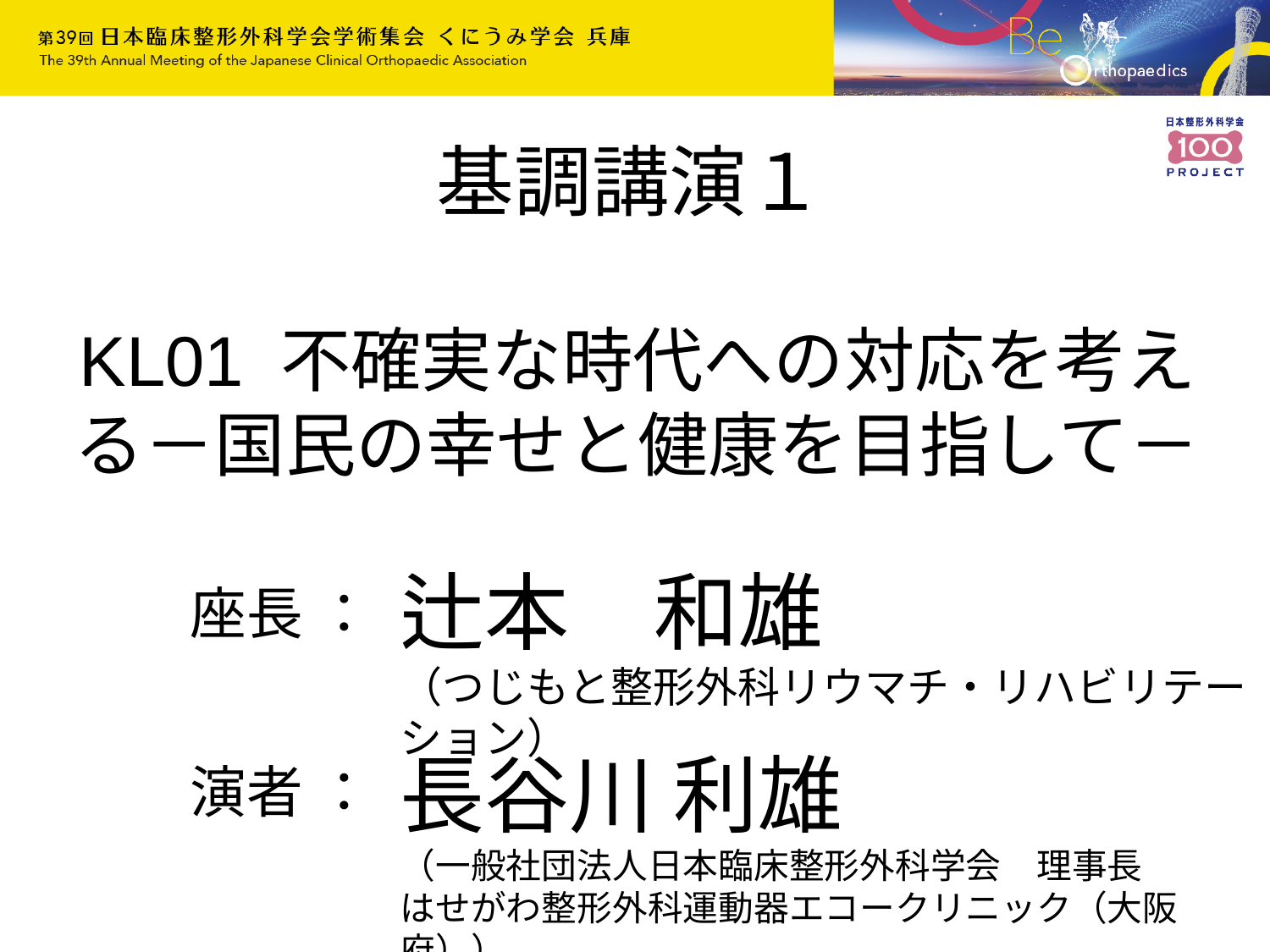

基調講演１
KL01 不確実な時代への対応を考える－国民の幸せと健康を目指して－
辻本　和雄
（つじもと整形外科リウマチ・リハビリテーション）
座長 ：
長谷川 利雄
（一般社団法人日本臨床整形外科学会　理事長
はせがわ整形外科運動器エコークリニック（大阪府））
演者 ：